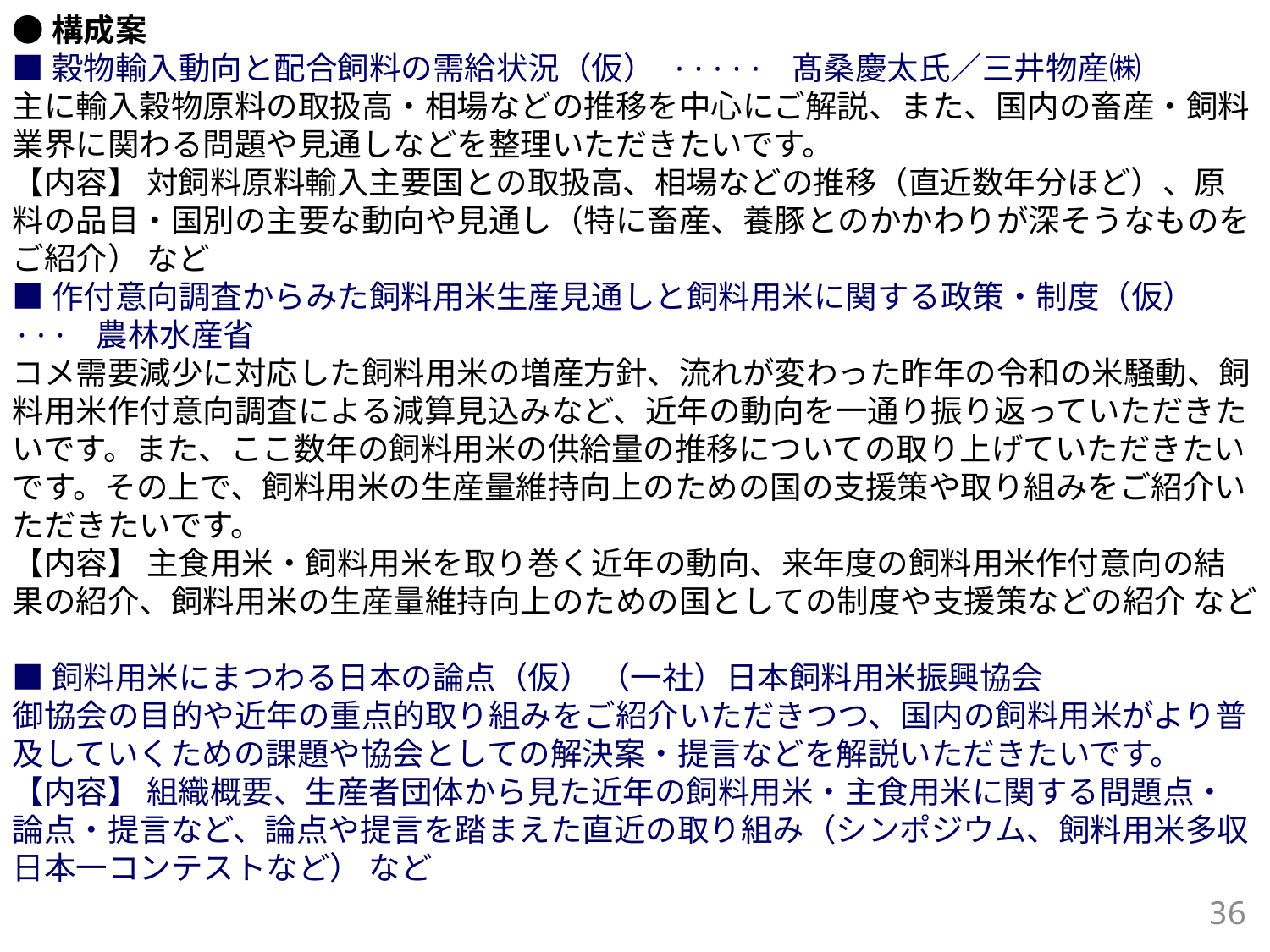

●構成案
■穀物輸入動向と配合飼料の需給状況（仮） ····· 髙桑慶太氏／三井物産㈱
主に輸入穀物原料の取扱高・相場などの推移を中心にご解説、また、国内の畜産・飼料業界に関わる問題や見通しなどを整理いただきたいです。
【内容】 対飼料原料輸入主要国との取扱高、相場などの推移（直近数年分ほど）、原料の品目・国別の主要な動向や見通し（特に畜産、養豚とのかかわりが深そうなものをご紹介） など
■作付意向調査からみた飼料用米生産見通しと飼料用米に関する政策・制度（仮） ··· 農林水産省
コメ需要減少に対応した飼料用米の増産方針、流れが変わった昨年の令和の米騒動、飼料用米作付意向調査による減算見込みなど、近年の動向を一通り振り返っていただきたいです。また、ここ数年の飼料用米の供給量の推移についての取り上げていただきたいです。その上で、飼料用米の生産量維持向上のための国の支援策や取り組みをご紹介いただきたいです。
【内容】 主食用米・飼料用米を取り巻く近年の動向、来年度の飼料用米作付意向の結果の紹介、飼料用米の生産量維持向上のための国としての制度や支援策などの紹介 など

■飼料用米にまつわる日本の論点（仮） （一社）日本飼料用米振興協会
御協会の目的や近年の重点的取り組みをご紹介いただきつつ、国内の飼料用米がより普及していくための課題や協会としての解決案・提言などを解説いただきたいです。
【内容】 組織概要、生産者団体から見た近年の飼料用米・主食用米に関する問題点・論点・提言など、論点や提言を踏まえた直近の取り組み（シンポジウム、飼料用米多収日本一コンテストなど） など
36